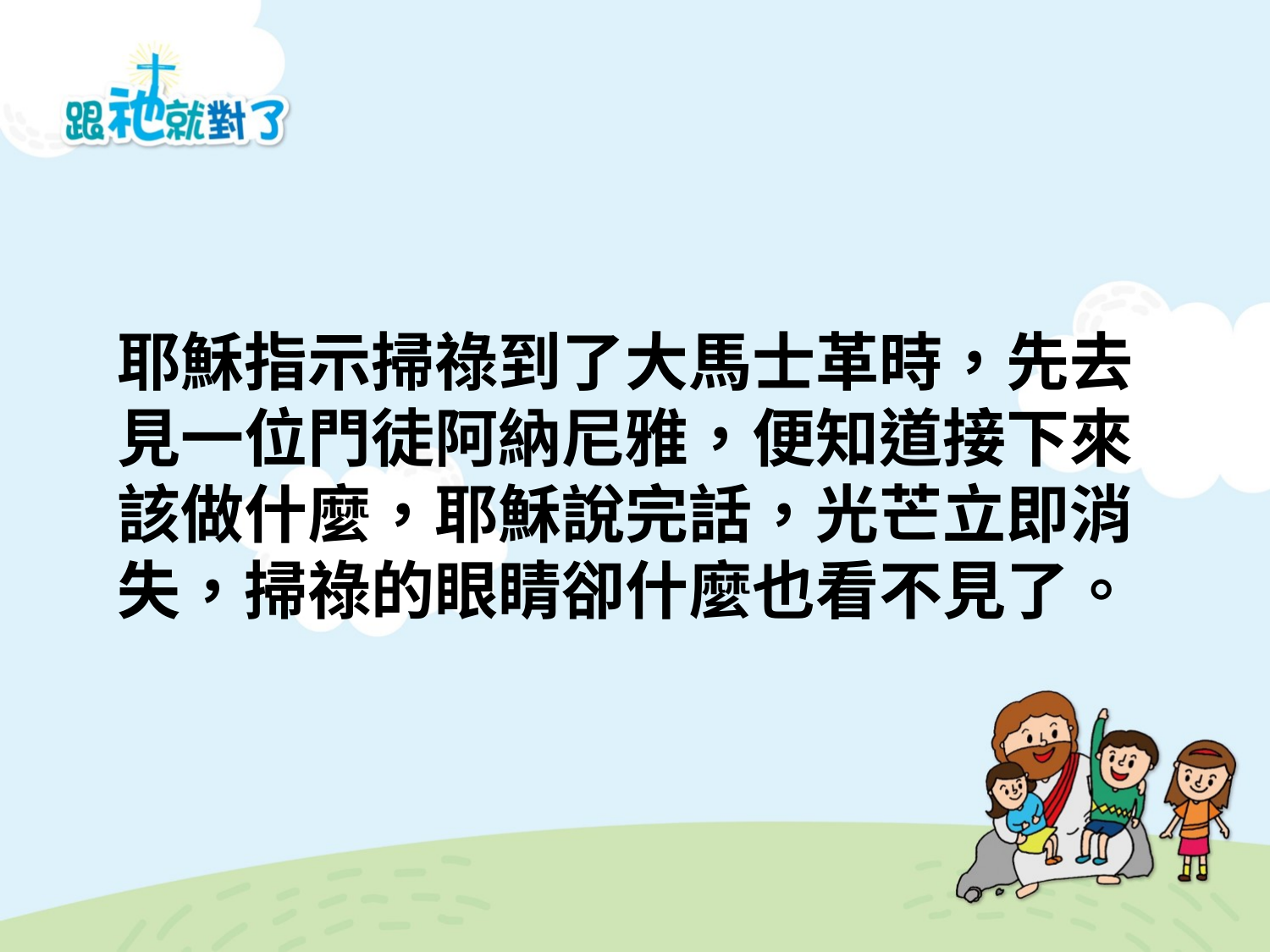

耶穌指示掃祿到了大馬士革時，先去見一位門徒阿納尼雅，便知道接下來該做什麼，耶穌說完話，光芒立即消失，掃祿的眼睛卻什麼也看不見了。